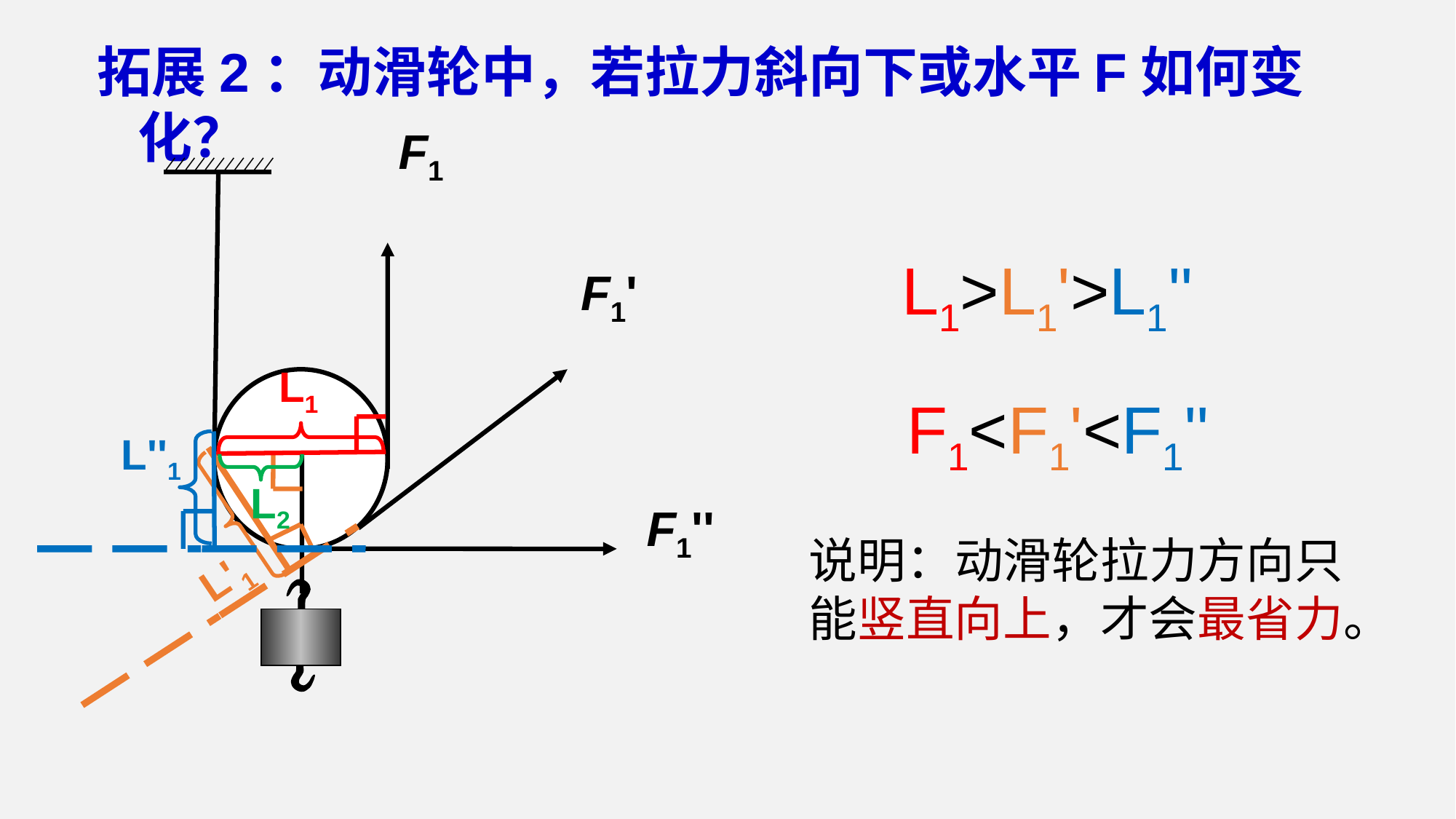

拓展2：动滑轮中，若拉力斜向下或水平F如何变化？
F1

F1'

F1''

L1>L1'>L1''
L1

L''1

F1<F1'<F1''

L2

L'1

说明：动滑轮拉力方向只能竖直向上，才会最省力。